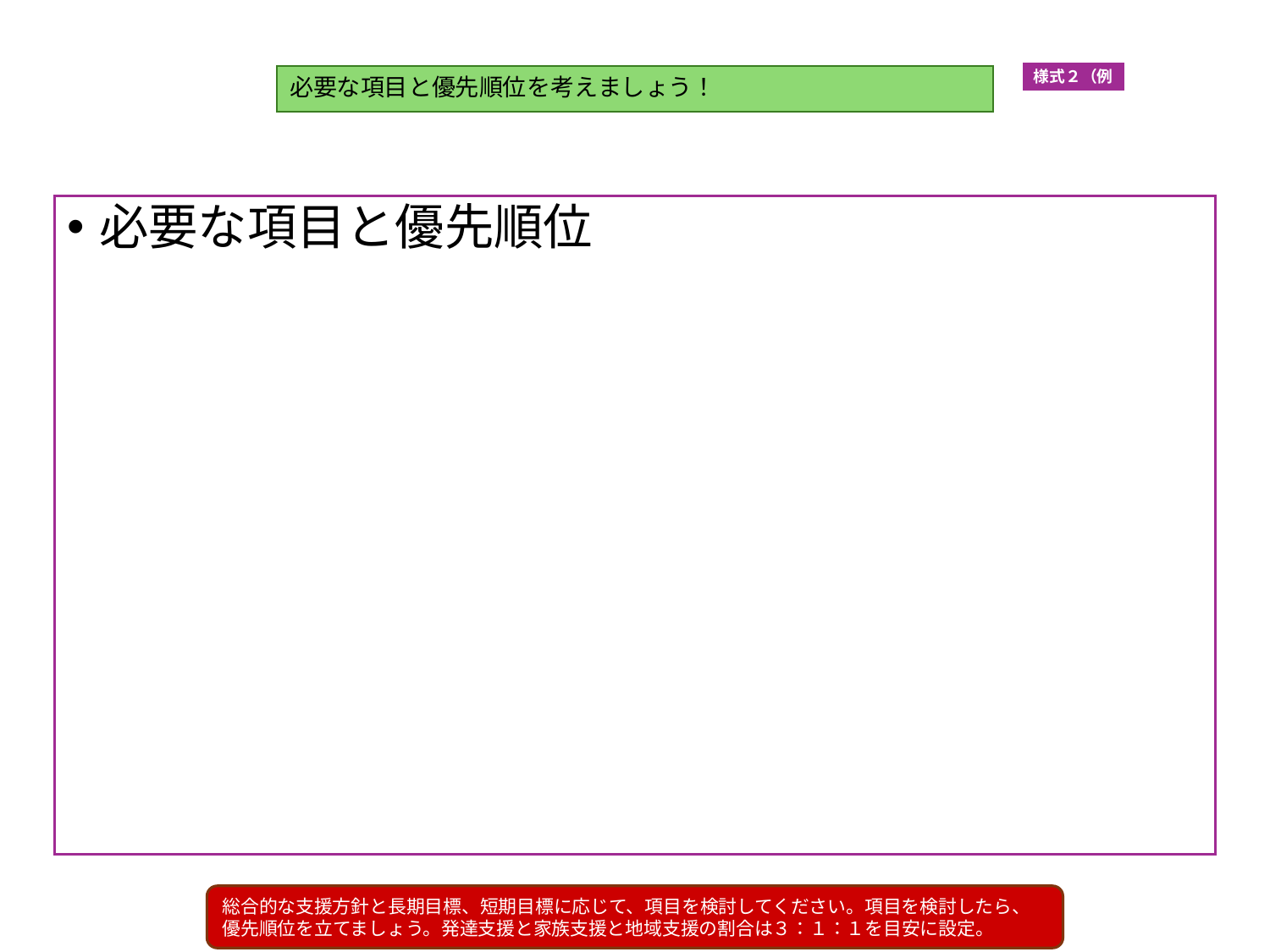

様式２（例
# 必要な項目と優先順位を考えましょう！
必要な項目と優先順位

総合的な支援方針と長期目標、短期目標に応じて、項目を検討してください。項目を検討したら、優先順位を立てましょう。発達支援と家族支援と地域支援の割合は３：１：１を目安に設定。